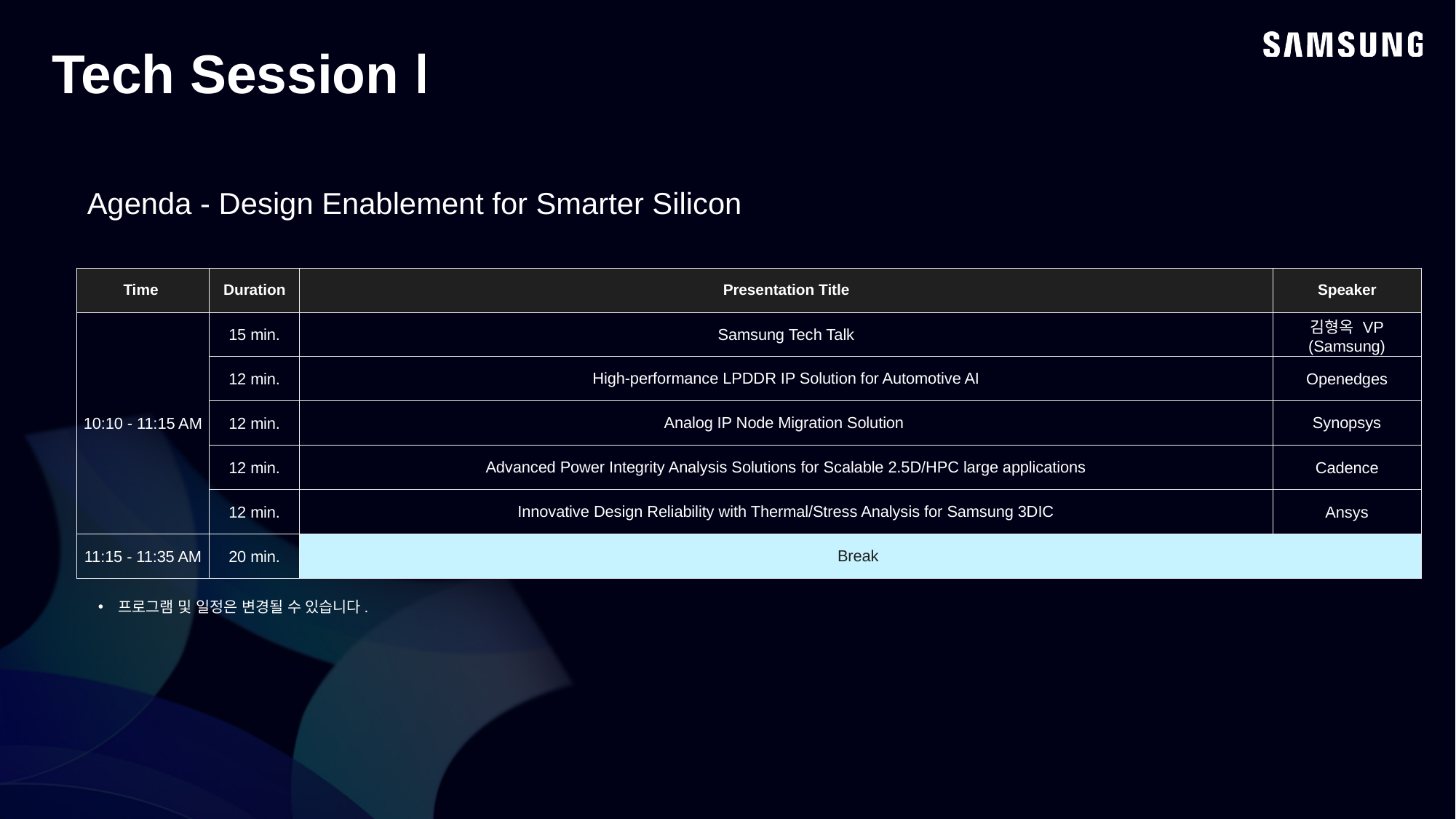

Tech Session ǀ
Agenda - Design Enablement for Smarter Silicon
| Time | Duration | Presentation Title | Speaker |
| --- | --- | --- | --- |
| 10:10 - 11:15 AM | 15 min. | Samsung Tech Talk | 김형옥 VP (Samsung) |
|  | 12 min. | High-performance LPDDR IP Solution for Automotive AI | Openedges |
|  | 12 min. | Analog IP Node Migration Solution | Synopsys |
|  | 12 min. | Advanced Power Integrity Analysis Solutions for Scalable 2.5D/HPC large applications | Cadence |
|  | 12 min. | Innovative Design Reliability with Thermal/Stress Analysis for Samsung 3DIC | Ansys |
| 11:15 - 11:35 AM | 20 min. | Break |  |
프로그램 및 일정은 변경될 수 있습니다.